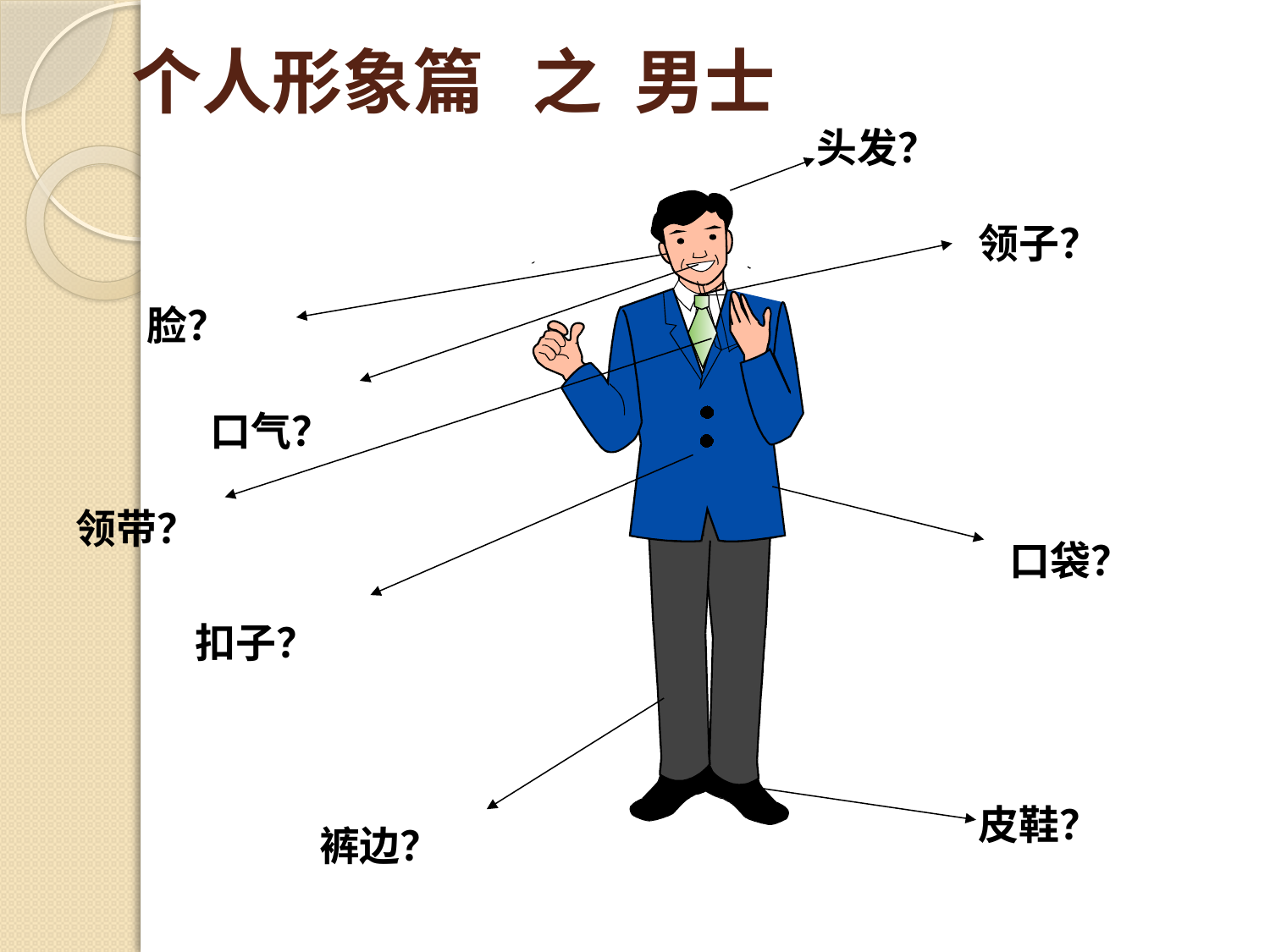

# 个人形象篇   之  男士
头发？

领子？

脸？

口气？

领带？

口袋？

扣子？

皮鞋？

裤边？